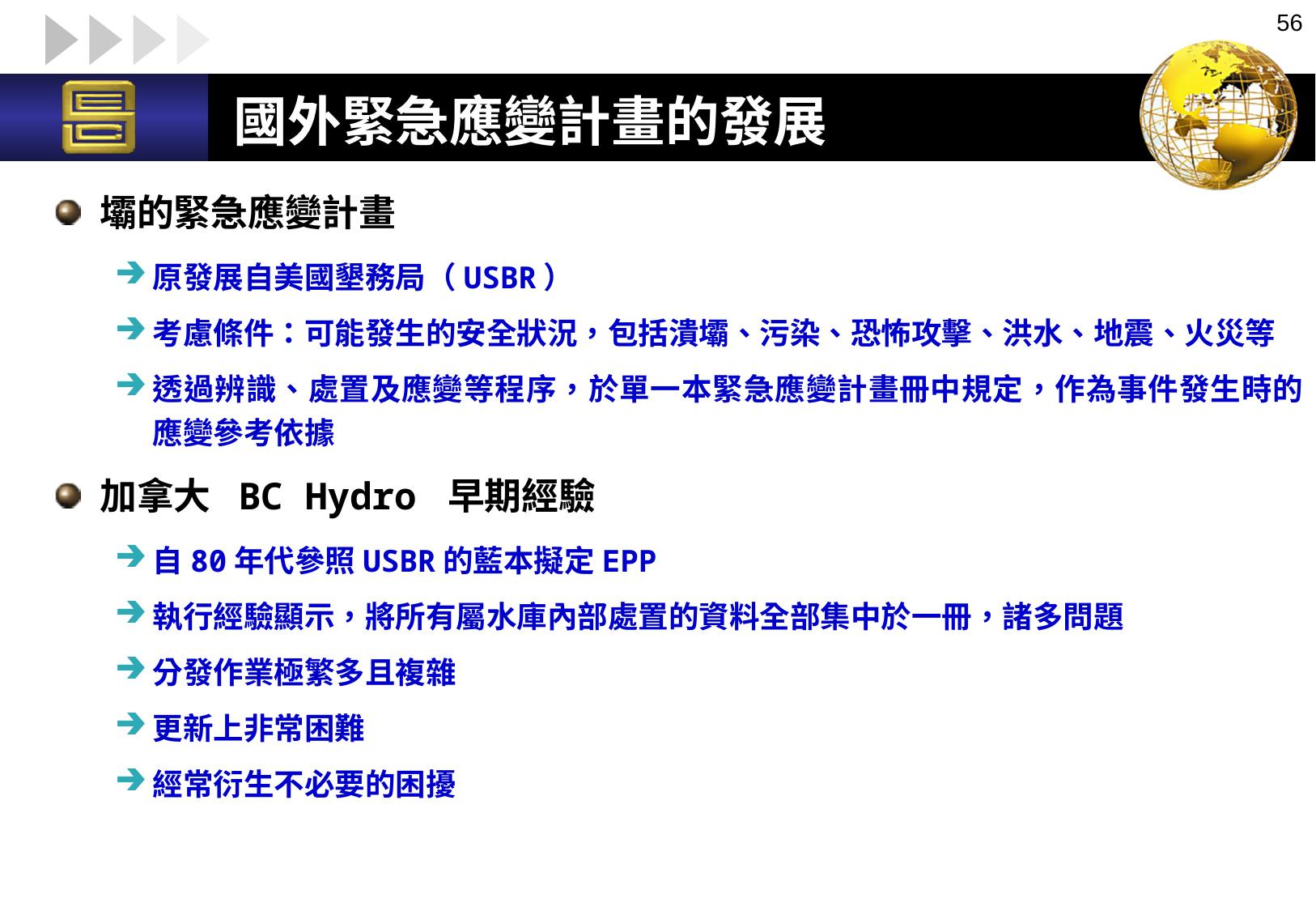

56
國外緊急應變計畫的發展
壩的緊急應變計畫
原發展自美國墾務局（USBR）
考慮條件：可能發生的安全狀況，包括潰壩、污染、恐怖攻擊、洪水、地震、火災等
透過辨識、處置及應變等程序，於單一本緊急應變計畫冊中規定，作為事件發生時的應變參考依據
加拿大 BC Hydro 早期經驗
自80年代參照USBR的藍本擬定EPP
執行經驗顯示，將所有屬水庫內部處置的資料全部集中於一冊，諸多問題
分發作業極繁多且複雜
更新上非常困難
經常衍生不必要的困擾